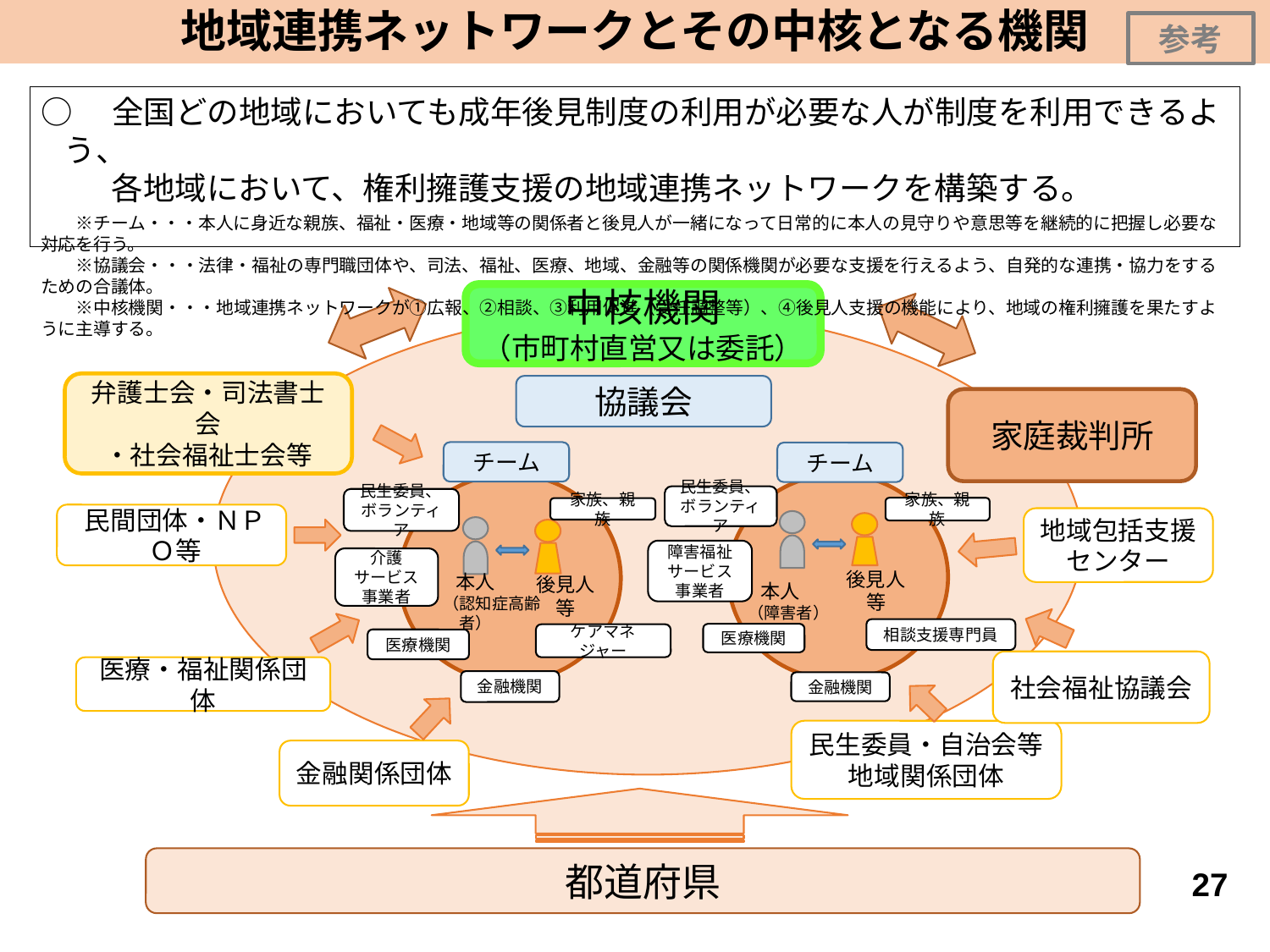

地域連携ネットワークとその中核となる機関
参考
○　全国どの地域においても成年後見制度の利用が必要な人が制度を利用できるよう、
　　 各地域において、権利擁護支援の地域連携ネットワークを構築する。
　　※チーム・・・本人に身近な親族、福祉・医療・地域等の関係者と後見人が一緒になって日常的に本人の見守りや意思等を継続的に把握し必要な対応を行う。
　　※協議会・・・法律・福祉の専門職団体や、司法、福祉、医療、地域、金融等の関係機関が必要な支援を行えるよう、自発的な連携・協力をするための合議体。
　　※中核機関・・・地域連携ネットワークが①広報、②相談、③利用促進（受任調整等）、④後見人支援の機能により、地域の権利擁護を果たすように主導する。
中核機関
（市町村直営又は委託）

弁護士会・司法書士会
・社会福祉士会等
協議会
家庭裁判所

チーム

民生委員、ボランティア
家族、親族

介護
サービス事業者
本人
　　（認知症高齢者）
後見人等
ケアマネジャー
医療機関
金融機関
チーム

民生委員、ボランティア
家族、親族

障害福祉サービス事業者
本人
　（障害者）
後見人等
相談支援専門員
医療機関
金融機関
民間団体・ＮＰＯ等
地域包括支援センター

社会福祉協議会
医療・福祉関係団体

民生委員・自治会等
地域関係団体
金融関係団体
都道府県
27